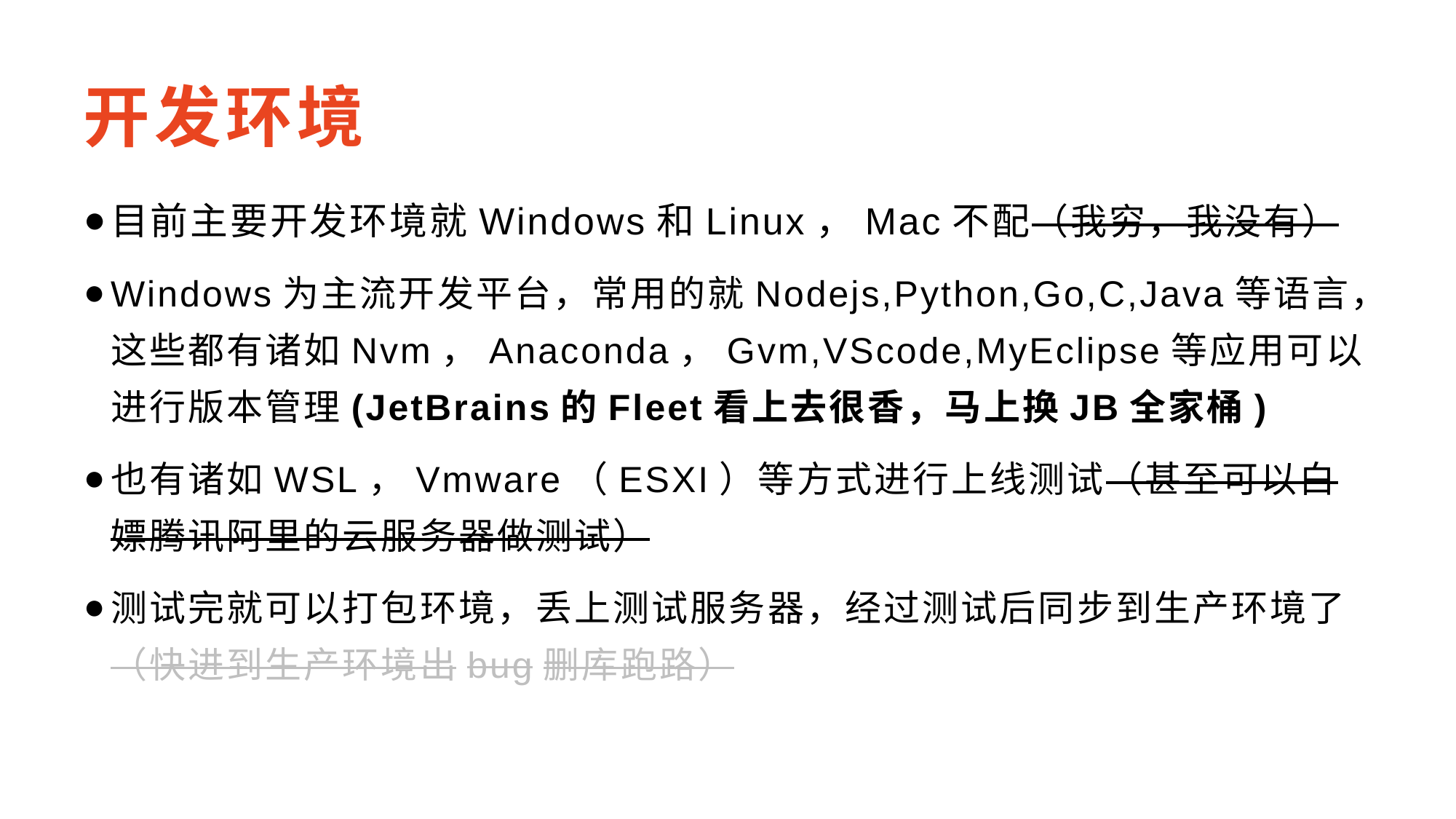

# 开发环境
目前主要开发环境就Windows和Linux，Mac不配（我穷，我没有）
Windows为主流开发平台，常用的就Nodejs,Python,Go,C,Java等语言，这些都有诸如Nvm，Anaconda，Gvm,VScode,MyEclipse等应用可以进行版本管理(JetBrains的Fleet看上去很香，马上换JB全家桶)
也有诸如WSL，Vmware（ESXI）等方式进行上线测试（甚至可以白嫖腾讯阿里的云服务器做测试）
测试完就可以打包环境，丢上测试服务器，经过测试后同步到生产环境了（快进到生产环境出bug删库跑路）